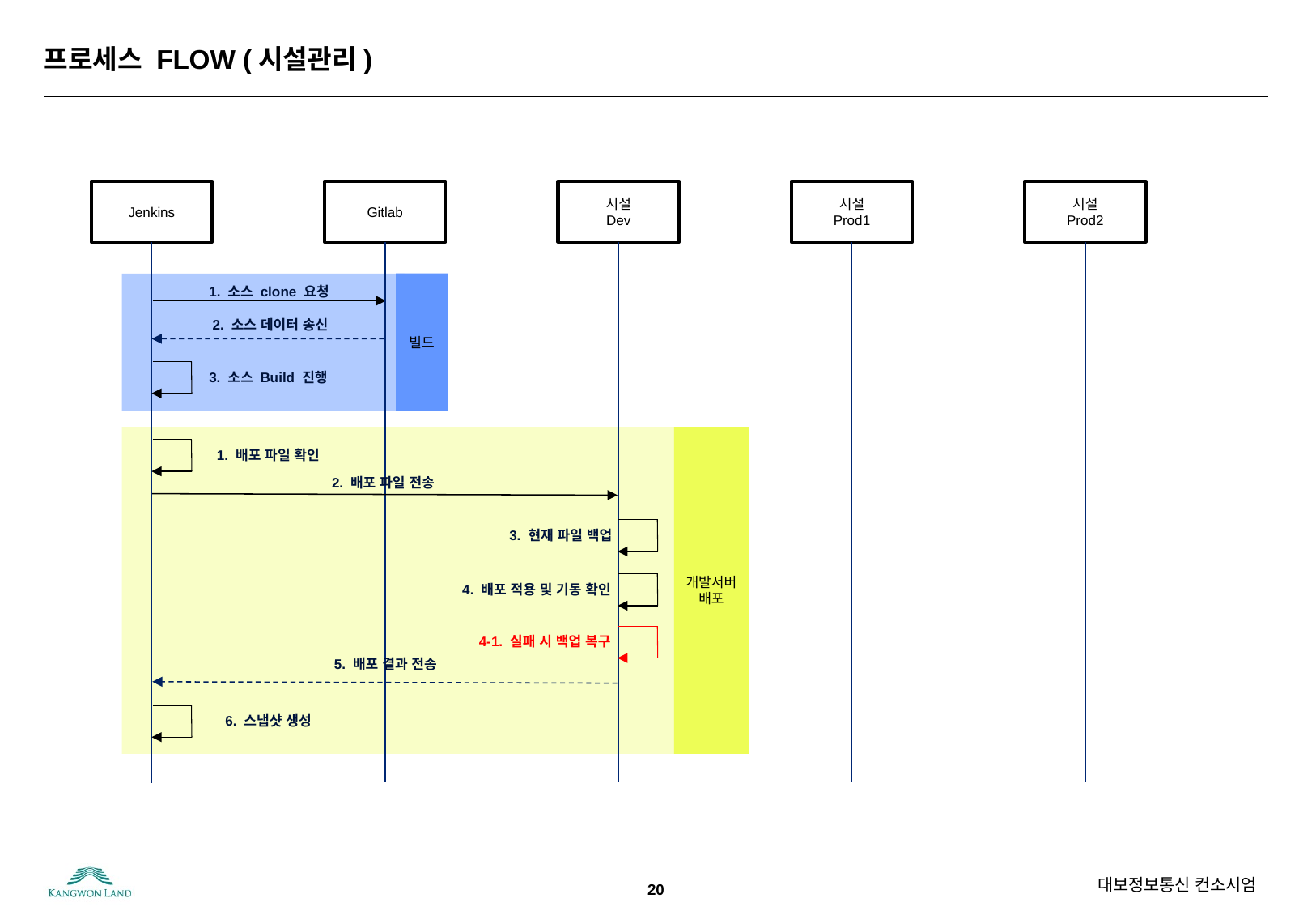

# 프로세스 FLOW (시설관리)
Jenkins
Gitlab
시설
Dev
시설
Prod1
시설
Prod2
빌드

1. 소스 clone 요청
2. 소스 데이터 송신
3. 소스 Build 진행

개발서버 배포
1. 배포 파일 확인
2. 배포 파일 전송
3. 현재 파일 백업
4. 배포 적용 및 기동 확인
4-1. 실패 시 백업 복구
5. 배포 결과 전송
6. 스냅샷 생성
20